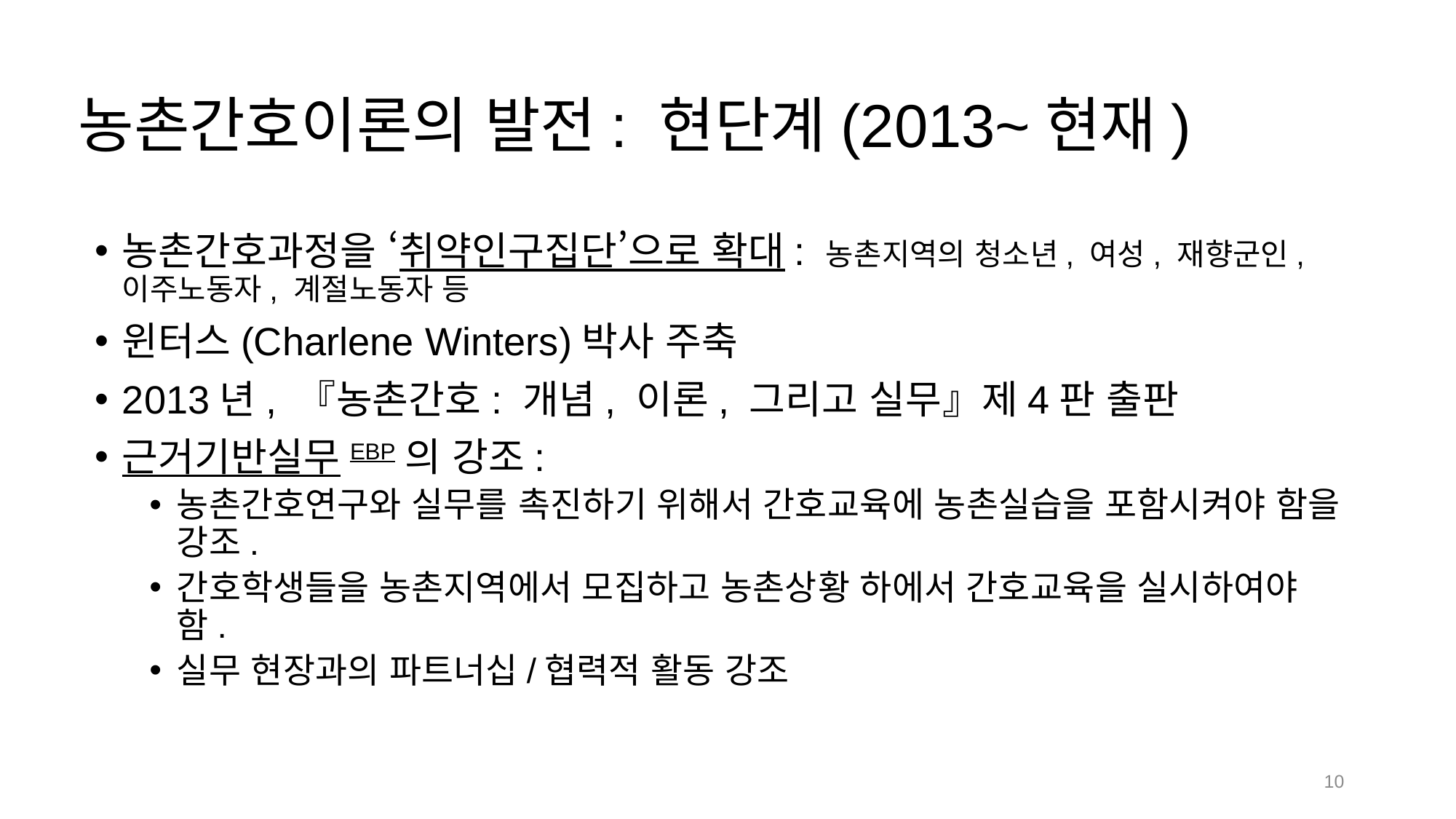

# 농촌간호이론의 발전: 현단계(2013~현재)
농촌간호과정을 ‘취약인구집단’으로 확대: 농촌지역의 청소년, 여성, 재향군인, 이주노동자, 계절노동자 등
윈터스(Charlene Winters)박사 주축
2013년, 『농촌간호: 개념, 이론, 그리고 실무』제4판 출판
근거기반실무EBP의 강조:
농촌간호연구와 실무를 촉진하기 위해서 간호교육에 농촌실습을 포함시켜야 함을 강조.
간호학생들을 농촌지역에서 모집하고 농촌상황 하에서 간호교육을 실시하여야 함.
실무 현장과의 파트너십/협력적 활동 강조

10